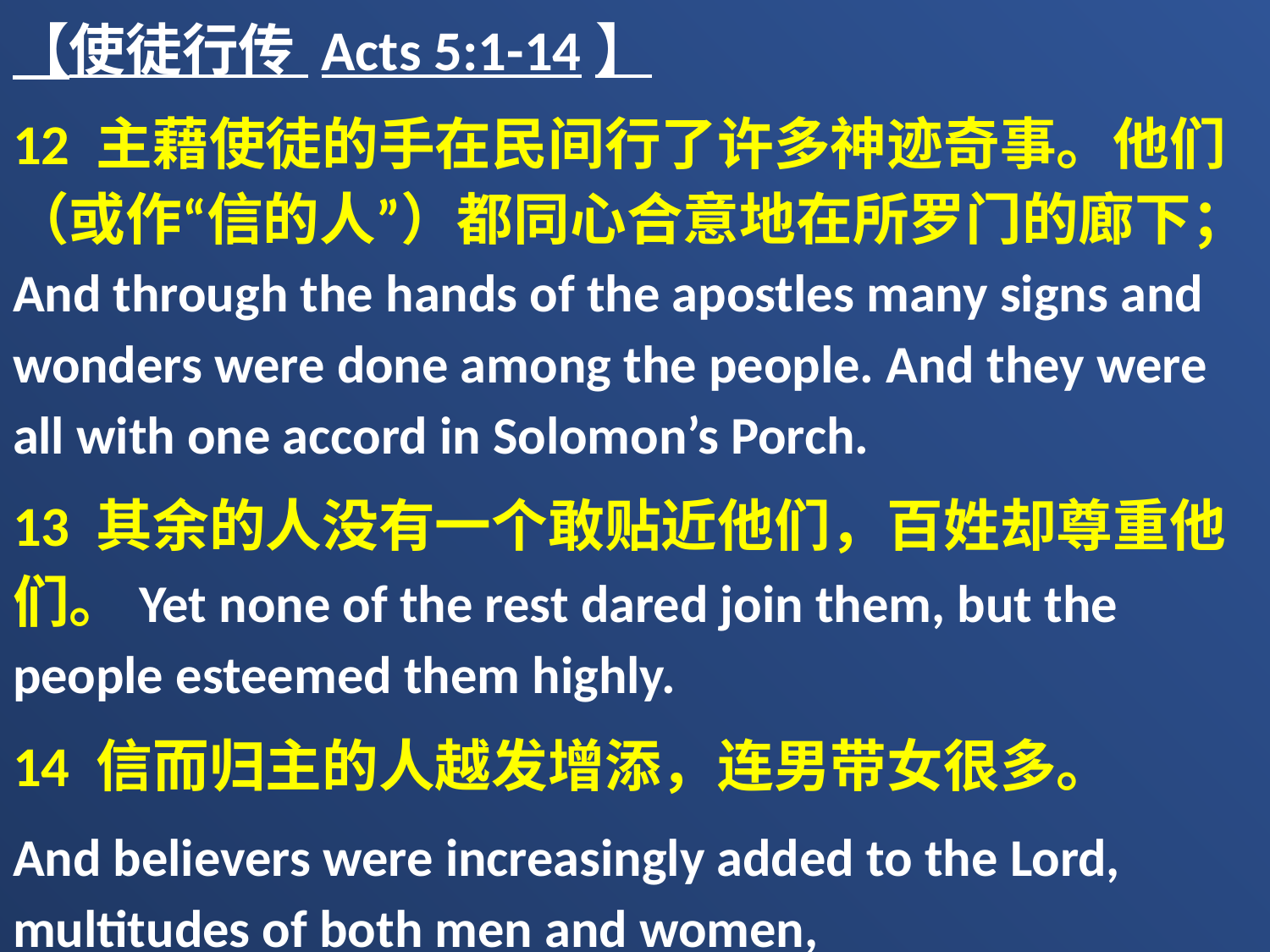

【使徒行传 Acts 5:1-14】
12 主藉使徒的手在民间行了许多神迹奇事。他们（或作“信的人”）都同心合意地在所罗门的廊下；And through the hands of the apostles many signs and wonders were done among the people. And they were all with one accord in Solomon’s Porch.
13 其余的人没有一个敢贴近他们，百姓却尊重他们。Yet none of the rest dared join them, but the people esteemed them highly.
14 信而归主的人越发增添，连男带女很多。
And believers were increasingly added to the Lord, multitudes of both men and women,